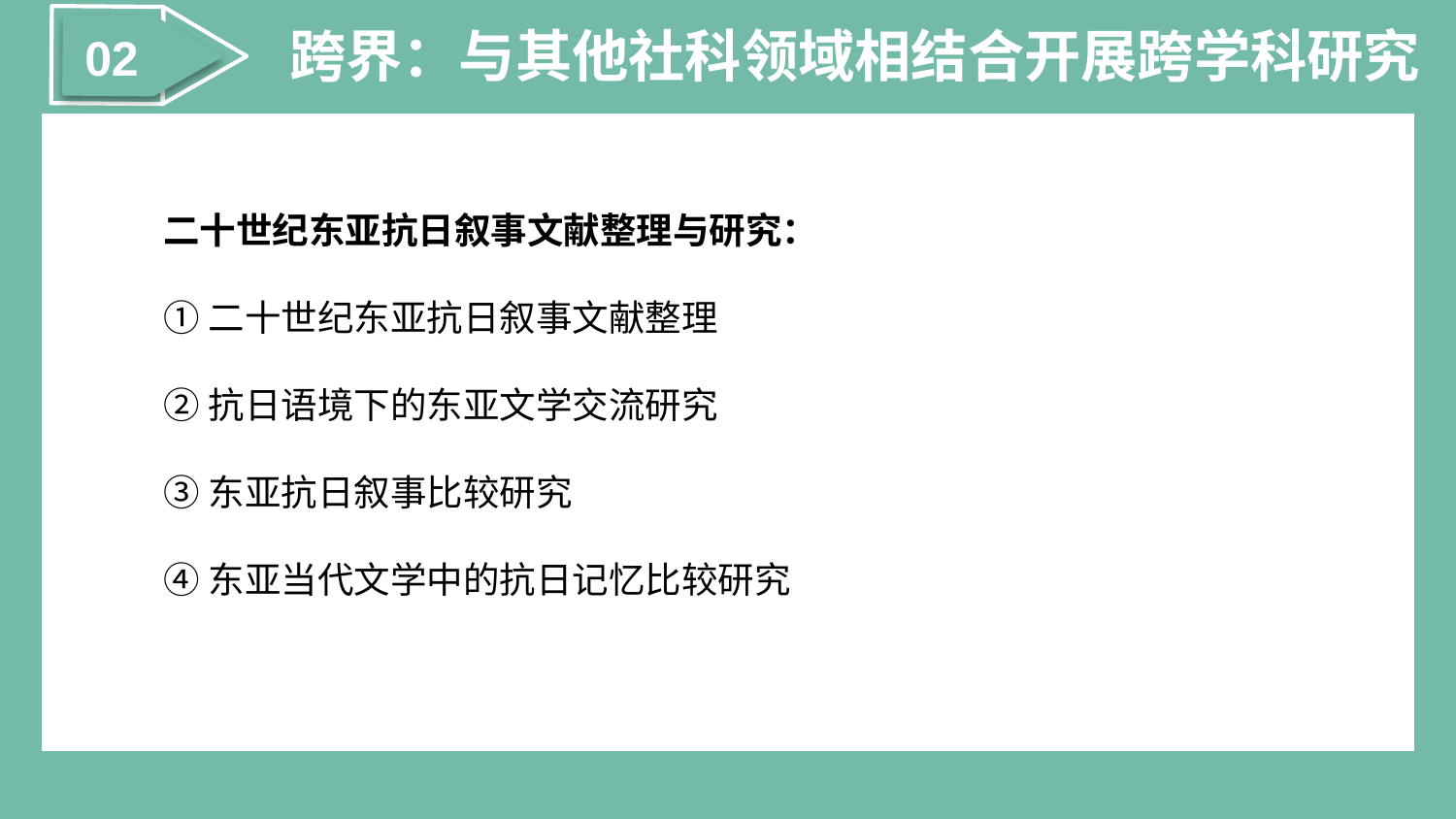

02
跨界：与其他社科领域相结合开展跨学科研究
二十世纪东亚抗日叙事文献整理与研究：
①二十世纪东亚抗日叙事文献整理
②抗日语境下的东亚文学交流研究
③东亚抗日叙事比较研究
④东亚当代文学中的抗日记忆比较研究